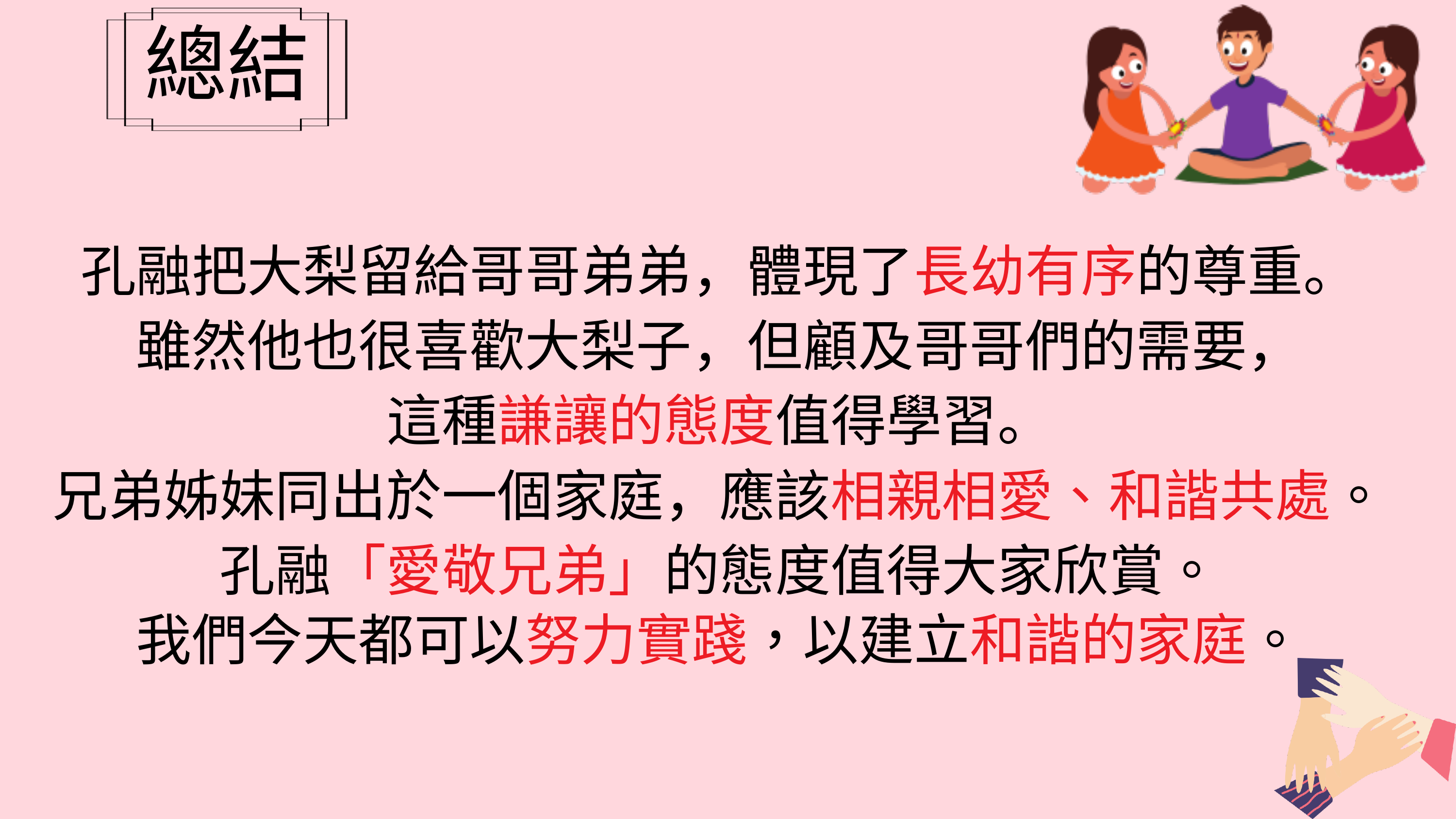

總結

孔融把大梨留給哥哥弟弟，體現了長幼有序的尊重。
雖然他也很喜歡大梨子，但顧及哥哥們的需要，
這種謙讓的態度值得學習。
兄弟姊妹同出於一個家庭，應該相親相愛、和諧共處。
孔融「愛敬兄弟」的態度值得大家欣賞。
我們今天都可以努力實踐，以建立和諧的家庭。